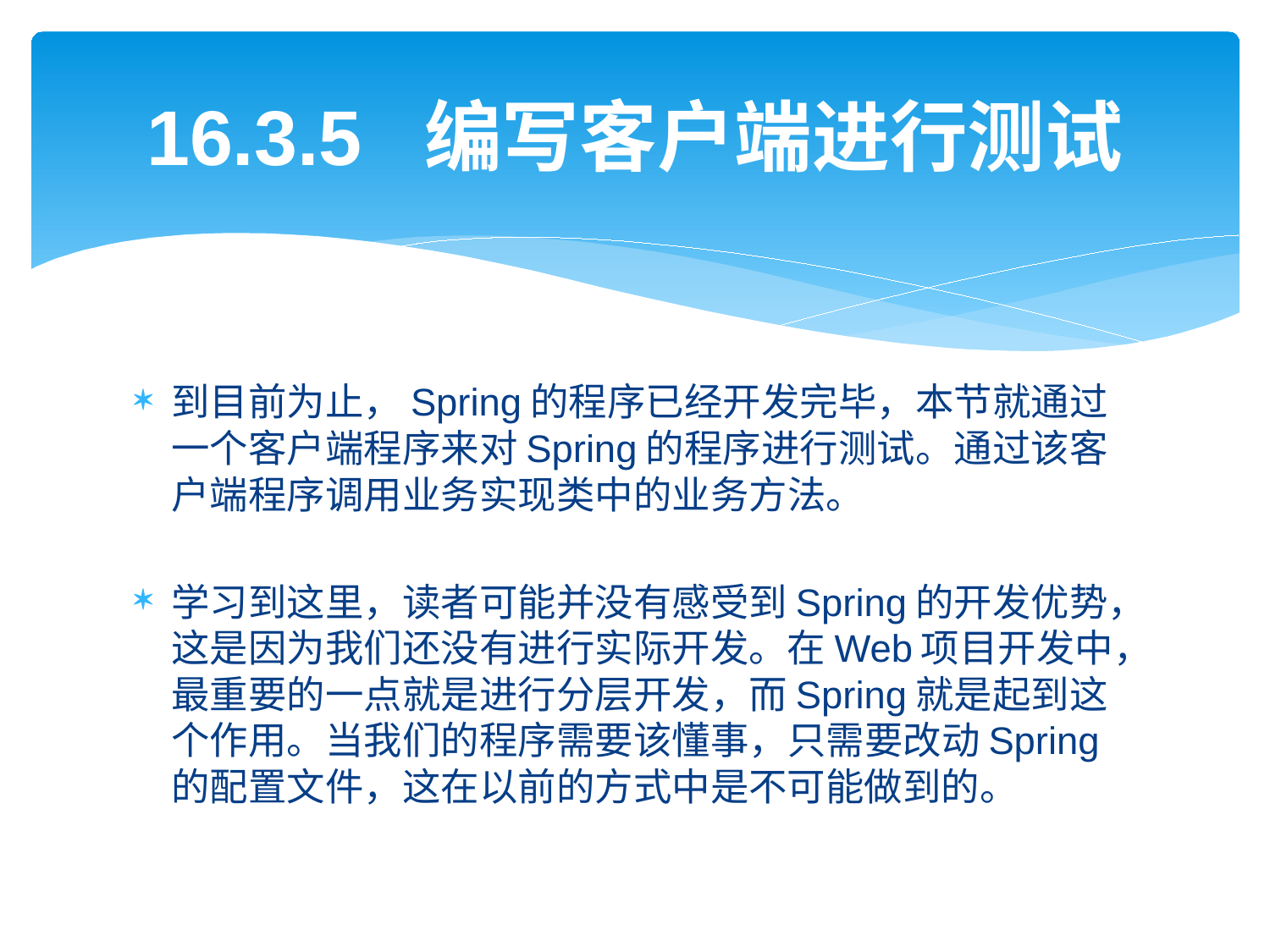

# 16.3.5  编写客户端进行测试
到目前为止，Spring的程序已经开发完毕，本节就通过一个客户端程序来对Spring的程序进行测试。通过该客户端程序调用业务实现类中的业务方法。

学习到这里，读者可能并没有感受到Spring的开发优势，这是因为我们还没有进行实际开发。在Web项目开发中，最重要的一点就是进行分层开发，而Spring就是起到这个作用。当我们的程序需要该懂事，只需要改动Spring的配置文件，这在以前的方式中是不可能做到的。